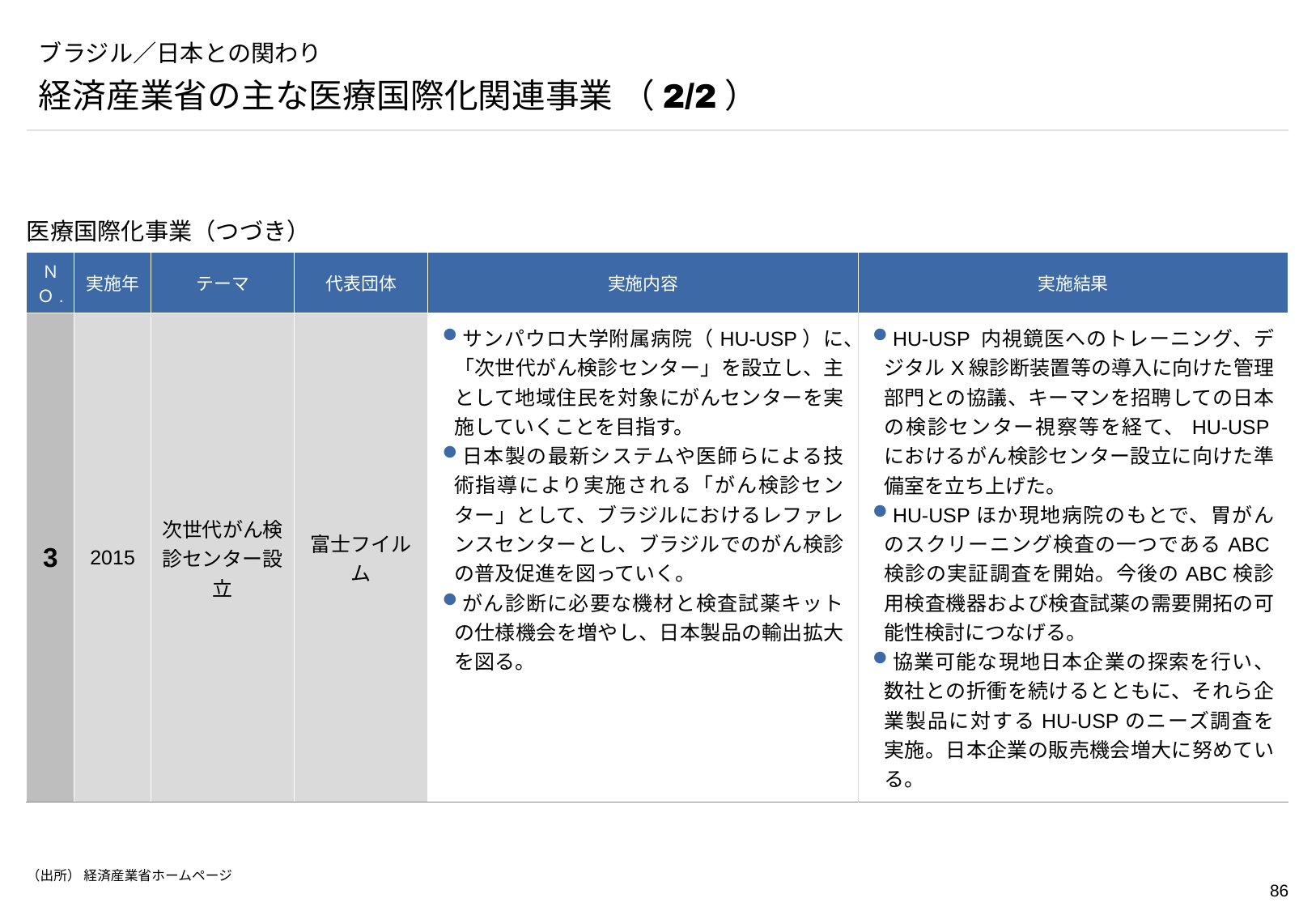

# ブラジル／日本との関わり
経済産業省の主な医療国際化関連事業 （2/2）
医療国際化事業（つづき）
| ＮＯ. | 実施年 | テーマ | 代表団体 | 実施内容 | 実施結果 |
| --- | --- | --- | --- | --- | --- |
| 3 | 2015 | 次世代がん検診センター設立 | 富士フイルム | サンパウロ大学附属病院（HU-USP）に、「次世代がん検診センター」を設立し、主として地域住民を対象にがんセンターを実施していくことを目指す。 日本製の最新システムや医師らによる技術指導により実施される「がん検診センター」として、ブラジルにおけるレファレンスセンターとし、ブラジルでのがん検診の普及促進を図っていく。 がん診断に必要な機材と検査試薬キットの仕様機会を増やし、日本製品の輸出拡大を図る。 | HU-USP 内視鏡医へのトレーニング、デジタルX線診断装置等の導入に向けた管理部門との協議、キーマンを招聘しての日本の検診センター視察等を経て、HU-USPにおけるがん検診センター設立に向けた準備室を立ち上げた。 HU-USPほか現地病院のもとで、胃がんのスクリーニング検査の一つであるABC検診の実証調査を開始。今後のABC検診用検査機器および検査試薬の需要開拓の可能性検討につなげる。 協業可能な現地日本企業の探索を行い、数社との折衝を続けるとともに、それら企業製品に対するHU-USPのニーズ調査を実施。日本企業の販売機会増大に努めている。 |
（出所） 経済産業省ホームページ